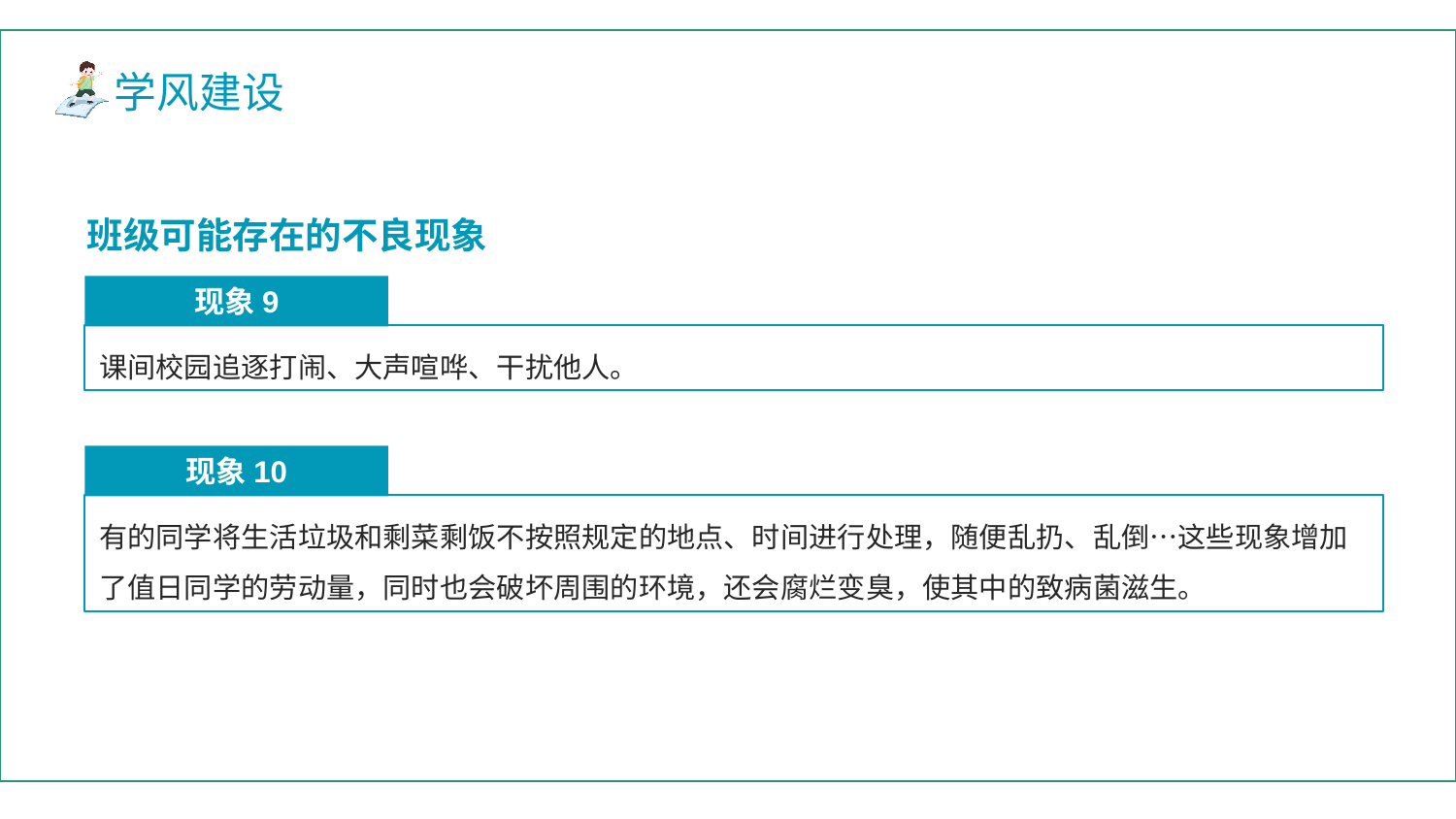

班级可能存在的不良现象
现象9
课间校园追逐打闹、大声喧哗、干扰他人。
现象10
有的同学将生活垃圾和剩菜剩饭不按照规定的地点、时间进行处理，随便乱扔、乱倒…这些现象增加了值日同学的劳动量，同时也会破坏周围的环境，还会腐烂变臭，使其中的致病菌滋生。